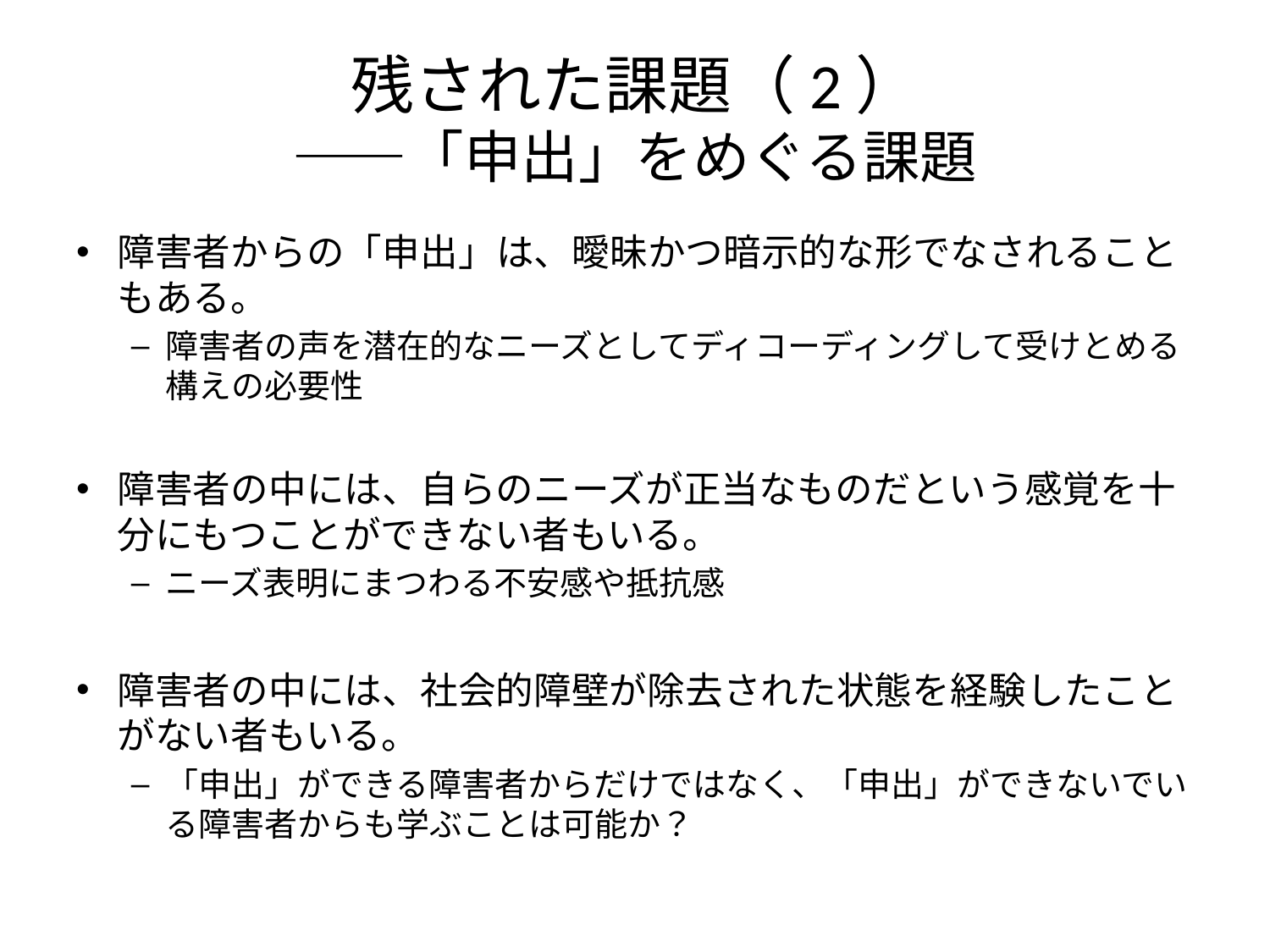

# 残された課題（2） ——「申出」をめぐる課題
障害者からの「申出」は、曖昧かつ暗示的な形でなされることもある。
障害者の声を潜在的なニーズとしてディコーディングして受けとめる構えの必要性

障害者の中には、自らのニーズが正当なものだという感覚を十分にもつことができない者もいる。
ニーズ表明にまつわる不安感や抵抗感

障害者の中には、社会的障壁が除去された状態を経験したことがない者もいる。
「申出」ができる障害者からだけではなく、「申出」ができないでいる障害者からも学ぶことは可能か？